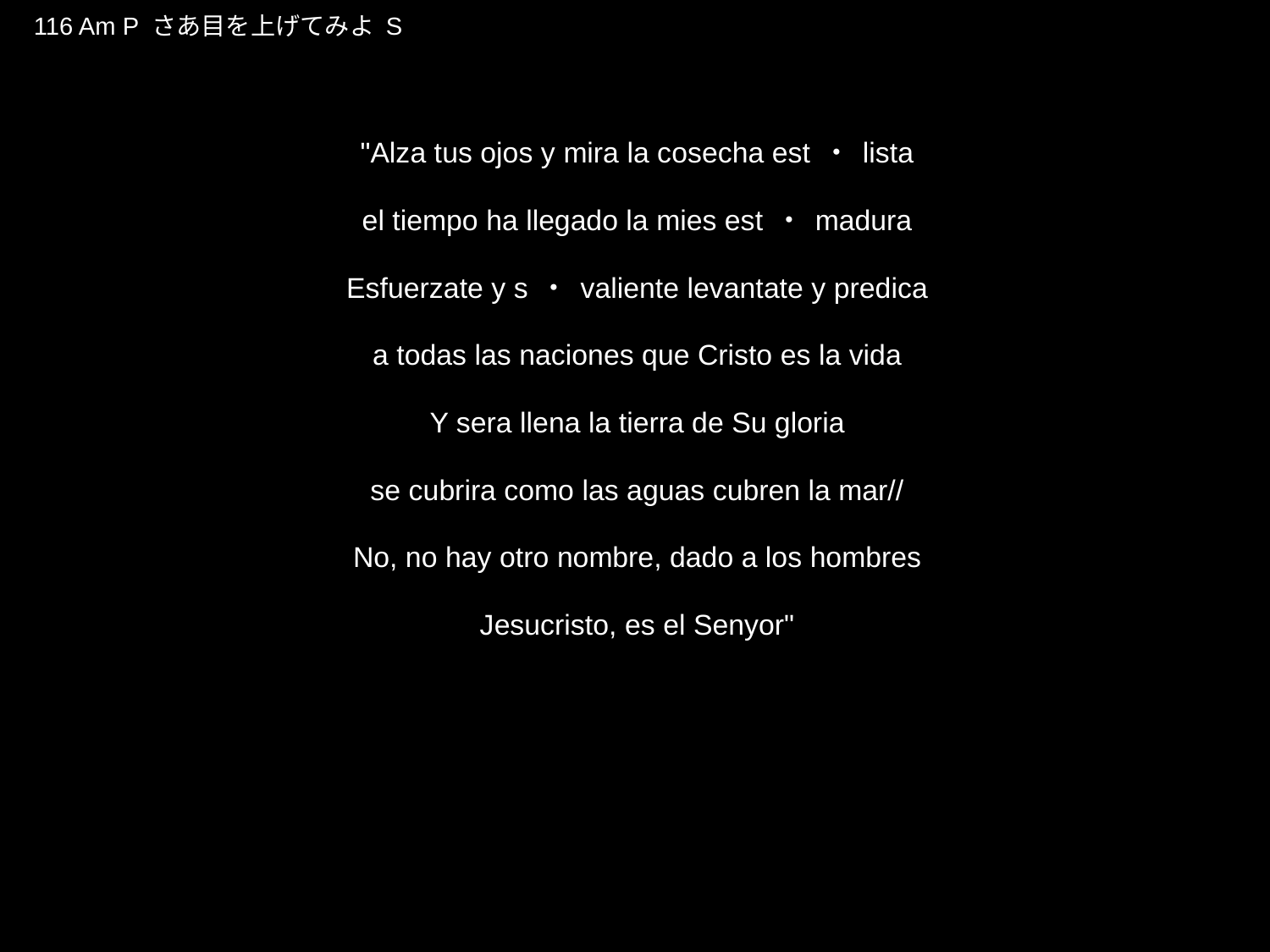

さあめをあげてみよ
★P
116 Am P さあ目を上げてみよ S
★３
"Alza tus ojos y mira la cosecha est・lista
el tiempo ha llegado la mies est・madura
Esfuerzate y s・valiente levantate y predica
a todas las naciones que Cristo es la vida
Y sera llena la tierra de Su gloria
se cubrira como las aguas cubren la mar//
No, no hay otro nombre, dado a los hombres
Jesucristo, es el Senyor"